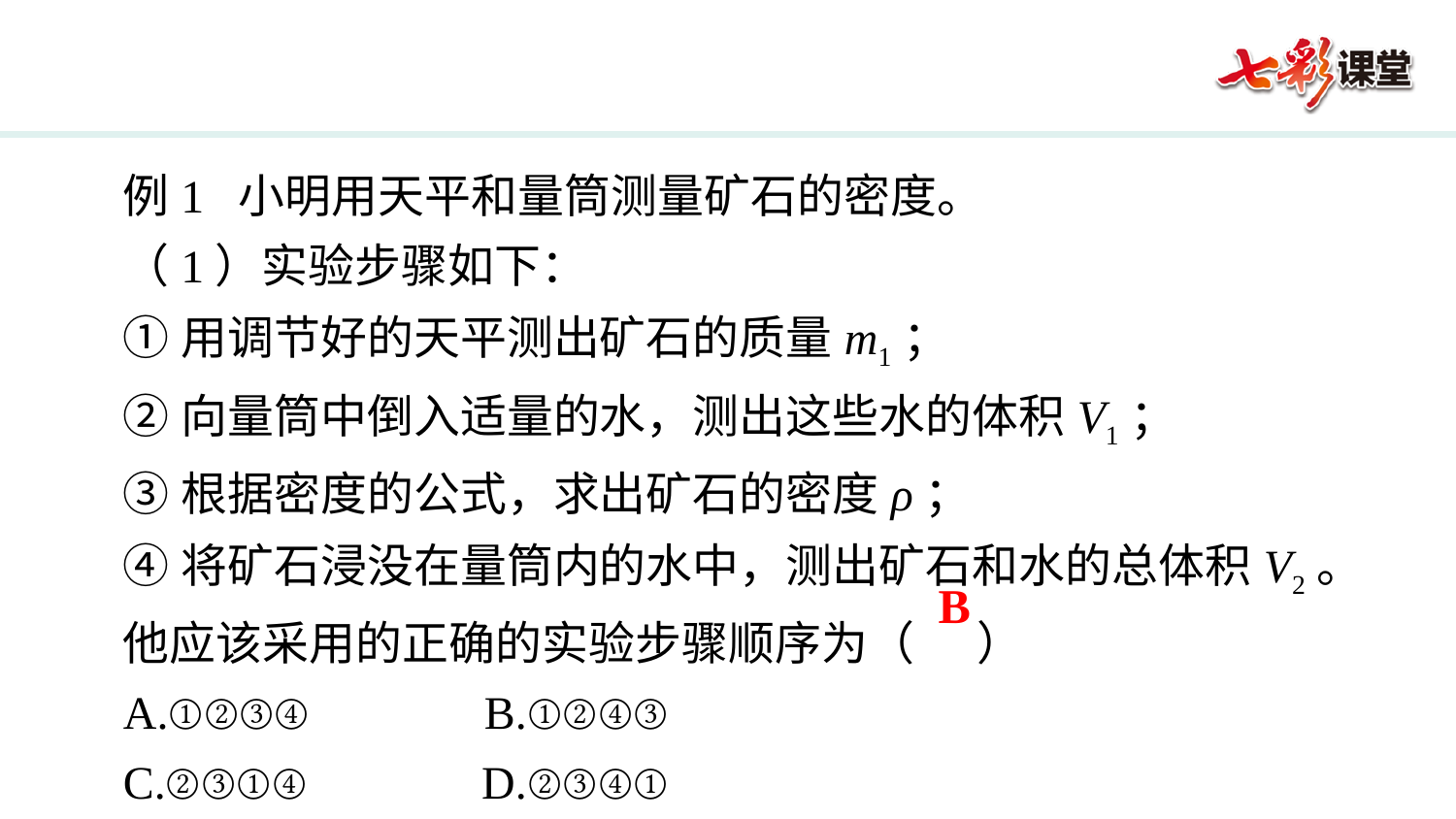

例1  小明用天平和量筒测量矿石的密度。
（1）实验步骤如下：
①用调节好的天平测出矿石的质量m1；
②向量筒中倒入适量的水，测出这些水的体积V1；
③根据密度的公式，求出矿石的密度ρ；
④将矿石浸没在量筒内的水中，测出矿石和水的总体积V2。
他应该采用的正确的实验步骤顺序为（      ）
A.①②③④               B.①②④③
C.②③①④               D.②③④①
B